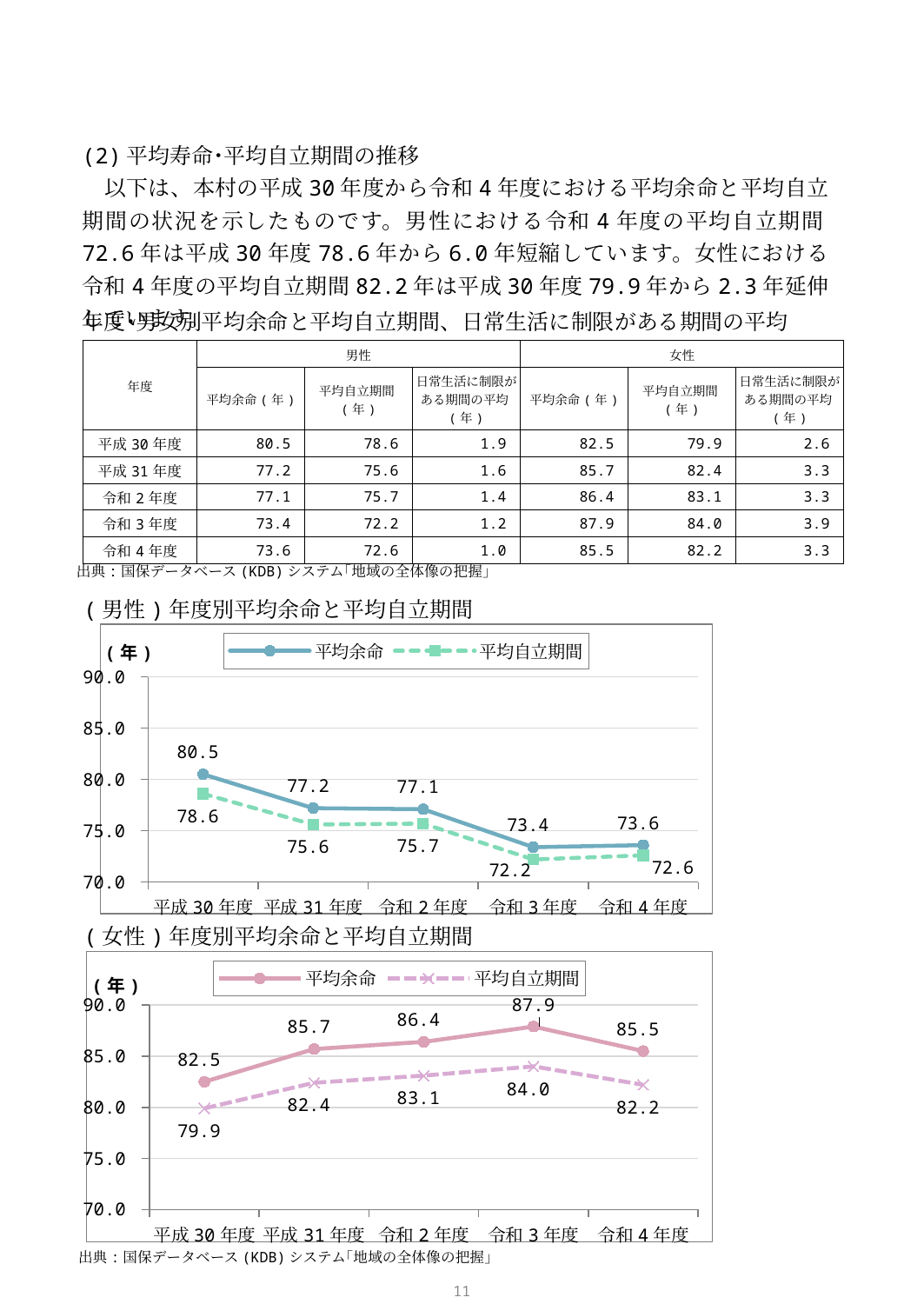

(2)平均寿命･平均自立期間の推移
　以下は、本村の平成30年度から令和4年度における平均余命と平均自立期間の状況を示したものです。男性における令和4年度の平均自立期間72.6年は平成30年度78.6年から6.0年短縮しています。女性における令和4年度の平均自立期間82.2年は平成30年度79.9年から2.3年延伸しています。
年度･男女別平均余命と平均自立期間、日常生活に制限がある期間の平均
| 年度 | 男性 |  |  | 女性 |  |  |
| --- | --- | --- | --- | --- | --- | --- |
|  | 平均余命(年) | 平均自立期間(年) | 日常生活に制限がある期間の平均(年) | 平均余命(年) | 平均自立期間(年) | 日常生活に制限がある期間の平均(年) |
| 平成30年度 | 80.5 | 78.6 | 1.9 | 82.5 | 79.9 | 2.6 |
| 平成31年度 | 77.2 | 75.6 | 1.6 | 85.7 | 82.4 | 3.3 |
| 令和2年度 | 77.1 | 75.7 | 1.4 | 86.4 | 83.1 | 3.3 |
| 令和3年度 | 73.4 | 72.2 | 1.2 | 87.9 | 84.0 | 3.9 |
| 令和4年度 | 73.6 | 72.6 | 1.0 | 85.5 | 82.2 | 3.3 |
出典:国保データベース(KDB)システム｢地域の全体像の把握｣
(男性)年度別平均余命と平均自立期間

### Chart

| Category |  |  |
|---|---|---|
| 平成30年度 | 80.5 | 78.6 |
| 平成31年度 | 77.2 | 75.6 |
| 令和2年度 | 77.1 | 75.7 |
| 令和3年度 | 73.4 | 72.2 |
| 令和4年度 | 73.6 | 72.6 |
(女性)年度別平均余命と平均自立期間

### Chart

| Category |  |  |
|---|---|---|
| 平成30年度 | 82.5 | 79.9 |
| 平成31年度 | 85.7 | 82.4 |
| 令和2年度 | 86.4 | 83.1 |
| 令和3年度 | 87.9 | 84.0 |
| 令和4年度 | 85.5 | 82.2 |
出典:国保データベース(KDB)システム｢地域の全体像の把握｣
11